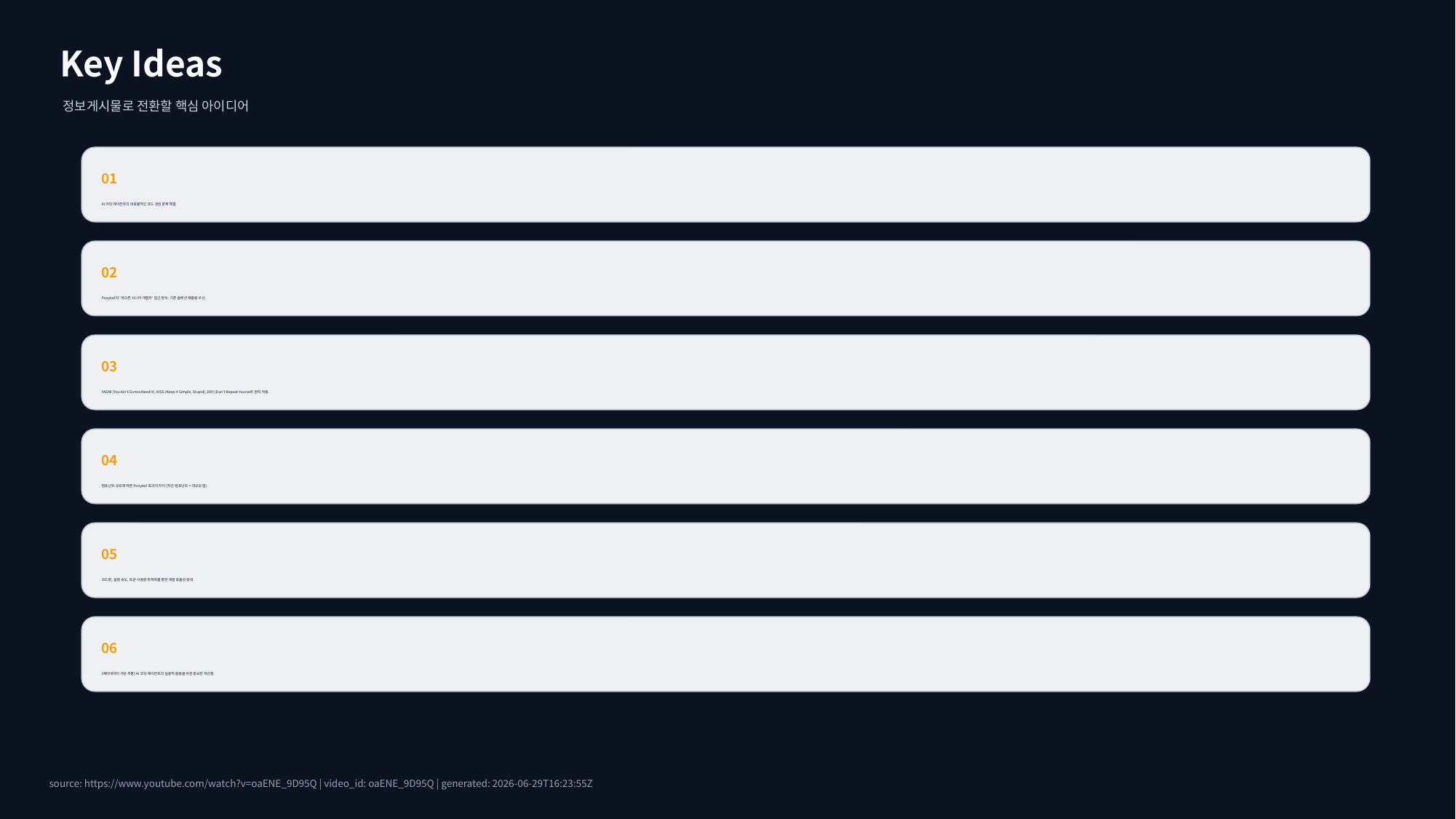

Key Ideas
정보게시물로 전환할 핵심 아이디어

01
AI 코딩 에이전트의 비효율적인 코드 생성 문제 해결.

02
Ponytail의 '게으른 시니어 개발자' 접근 방식: 기존 솔루션 재활용 우선.

03
YAGNI (You Ain't Gonna Need It), KISS (Keep It Simple, Stupid), DRY (Don't Repeat Yourself) 원칙 적용.

04
컴포넌트 규모에 따른 Ponytail 효과의 차이 (작은 컴포넌트 > 대규모 앱).

05
코드량, 실행 속도, 토큰 사용량 최적화를 통한 개발 효율성 증대.

06
(메타데이터 기반 추론) AI 코딩 에이전트의 실용적 활용을 위한 중요한 개선점.
source: https://www.youtube.com/watch?v=oaENE_9D95Q | video_id: oaENE_9D95Q | generated: 2026-06-29T16:23:55Z